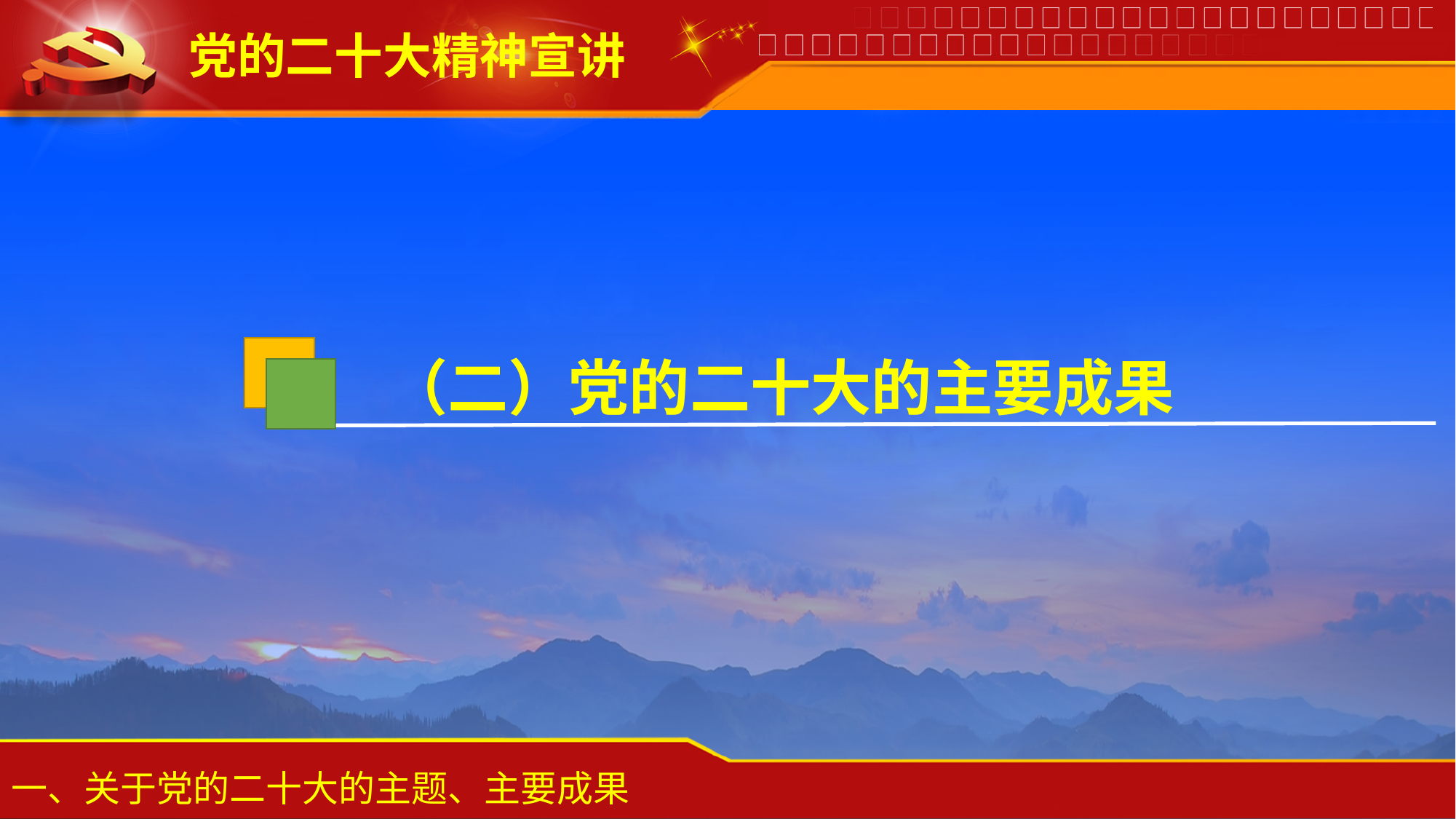

党的二十大精神宣讲

（二）党的二十大的主要成果

一、关于党的二十大的主题、主要成果